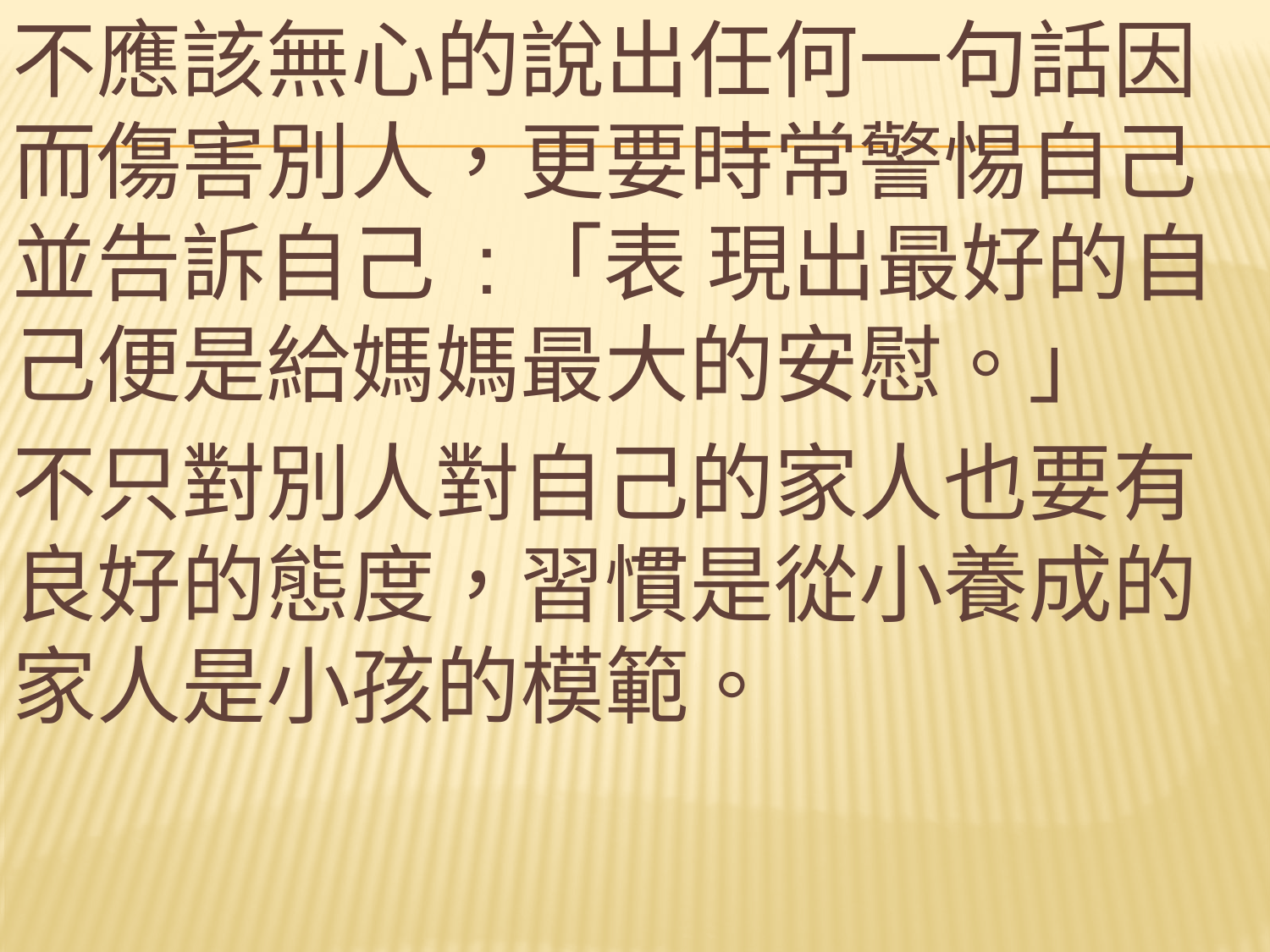

不應該無心的說出任何一句話因而傷害別人，更要時常警惕自己並告訴自己 :「表 現出最好的自己便是給媽媽最大的安慰。」
不只對別人對自己的家人也要有良好的態度，習慣是從小養成的家人是小孩的模範。